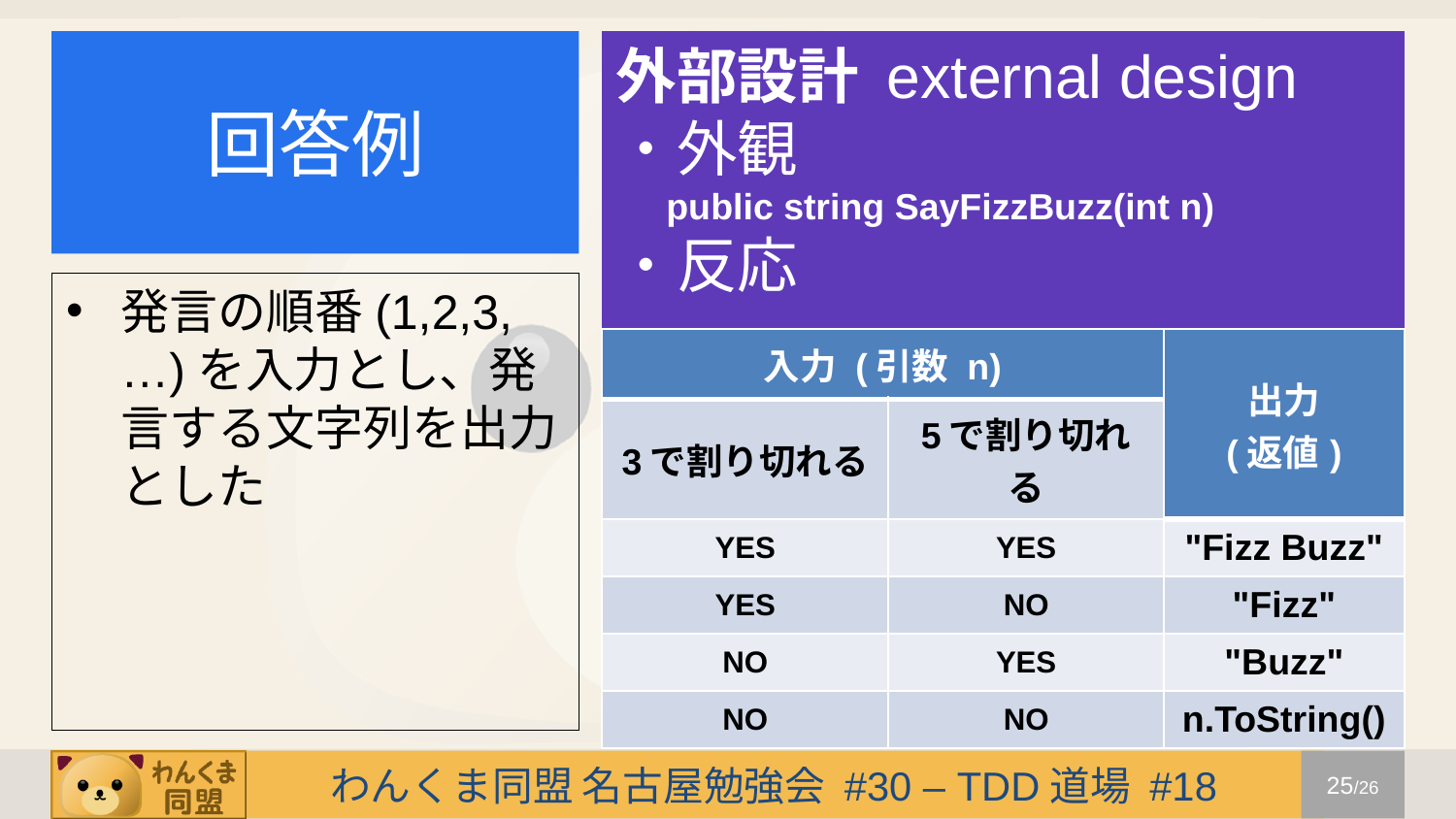

# 回答例
外部設計 external design
・外観
     public string SayFizzBuzz(int n)
・反応
発言の順番(1,2,3,…)を入力とし、発言する文字列を出力とした
| 入力 (引数 n) |  | 出力 (返値) |
| --- | --- | --- |
| 3で割り切れる | 5で割り切れる |  |
| YES | YES | "Fizz Buzz" |
| YES | NO | "Fizz" |
| NO | YES | "Buzz" |
| NO | NO | n.ToString() |